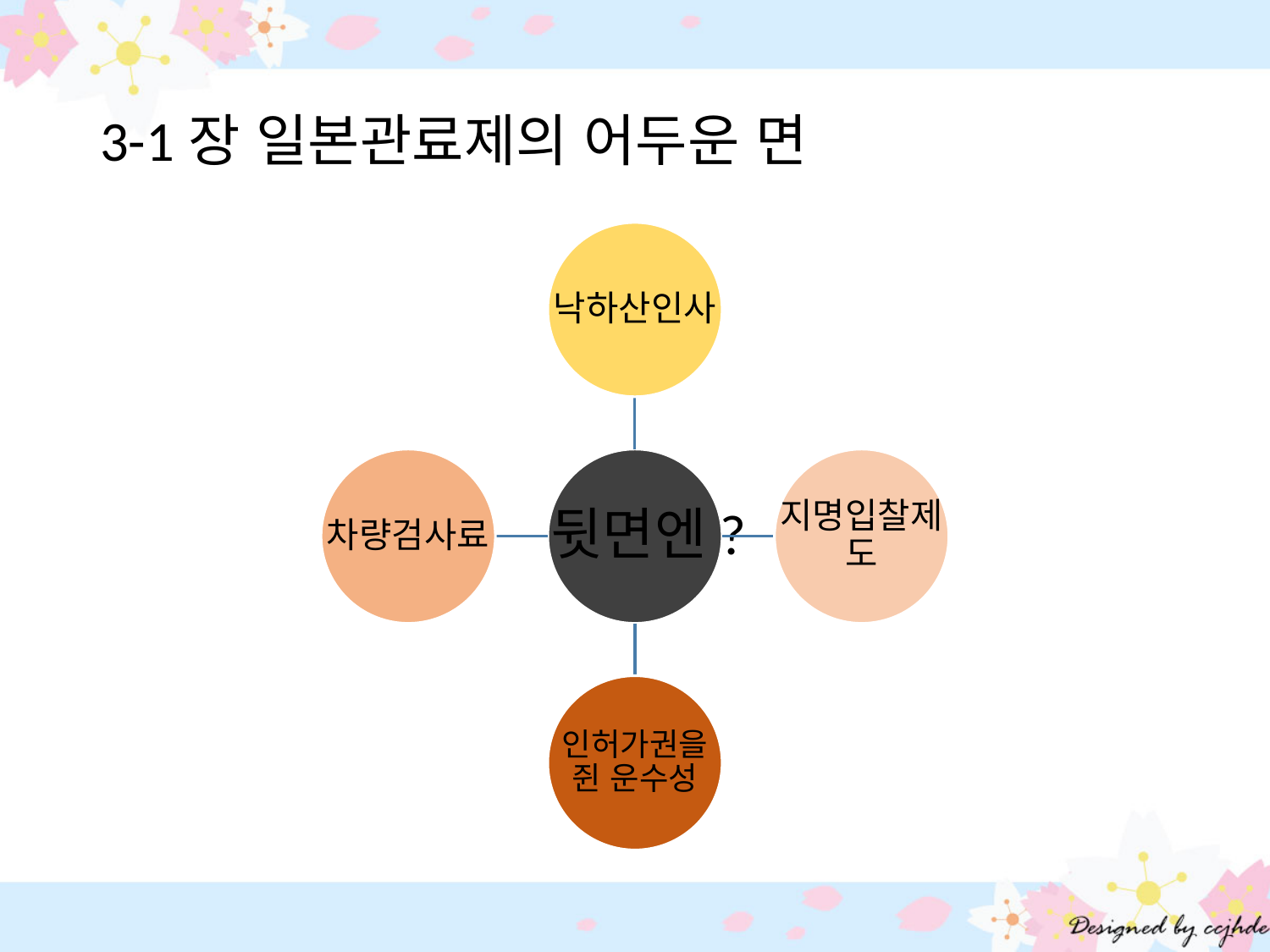

# 3-1장 일본관료제의 어두운 면

낙하산인사

차량검사료

뒷면엔?

지명입찰제도

인허가권을 쥔 운수성